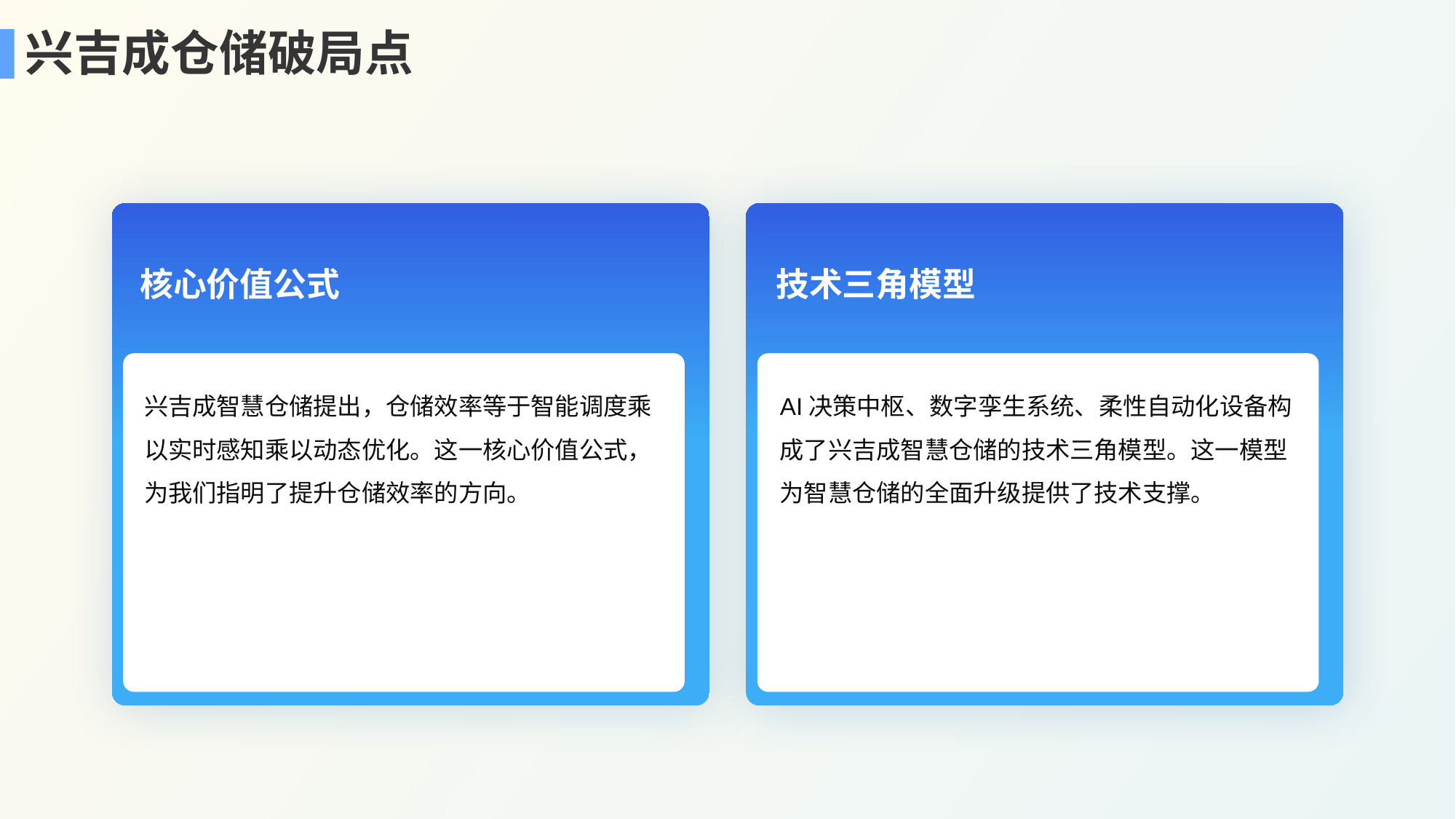

兴吉成仓储破局点

核心价值公式
技术三角模型

兴吉成智慧仓储提出，仓储效率等于智能调度乘以实时感知乘以动态优化。这一核心价值公式，为我们指明了提升仓储效率的方向。
AI决策中枢、数字孪生系统、柔性自动化设备构成了兴吉成智慧仓储的技术三角模型。这一模型为智慧仓储的全面升级提供了技术支撑。